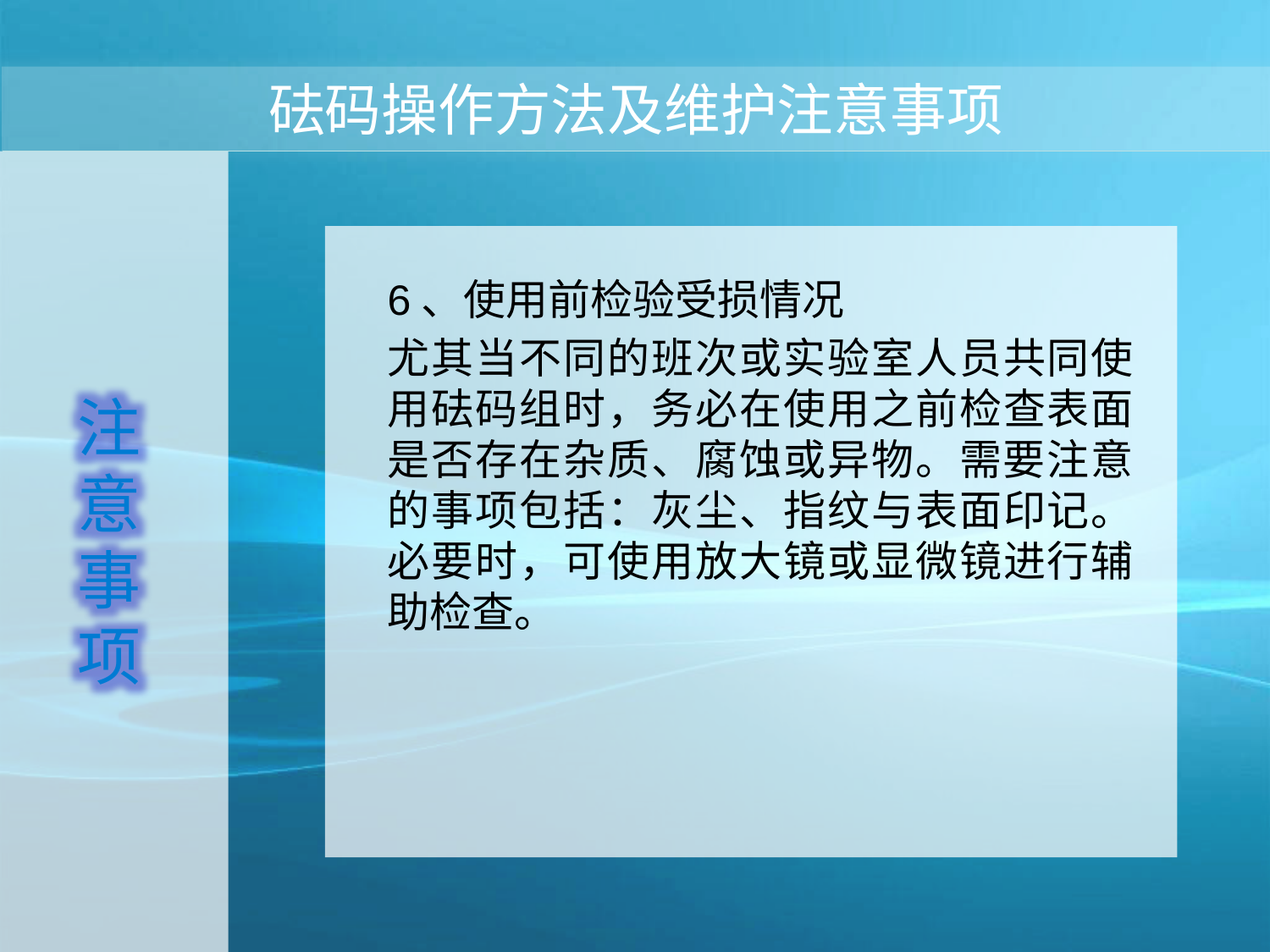

# 砝码操作方法及维护注意事项

6、使用前检验受损情况
尤其当不同的班次或实验室人员共同使用砝码组时，务必在使用之前检查表面是否存在杂质、腐蚀或异物。需要注意的事项包括：灰尘、指纹与表面印记。必要时，可使用放大镜或显微镜进行辅助检查。
注意事项